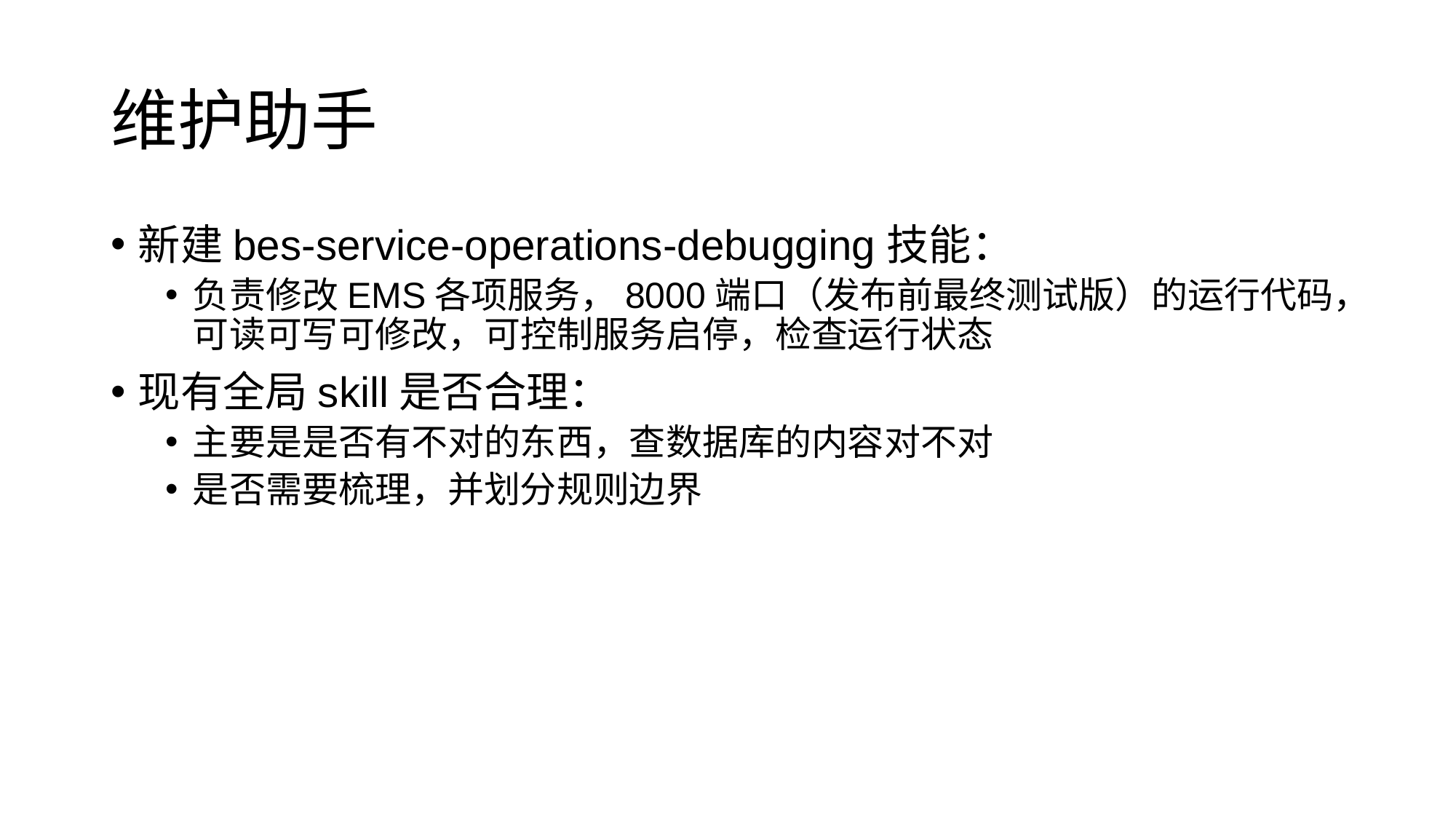

# 维护助手
新建bes-service-operations-debugging技能：
负责修改EMS各项服务，8000端口（发布前最终测试版）的运行代码，可读可写可修改，可控制服务启停，检查运行状态
现有全局skill是否合理：
主要是是否有不对的东西，查数据库的内容对不对
是否需要梳理，并划分规则边界